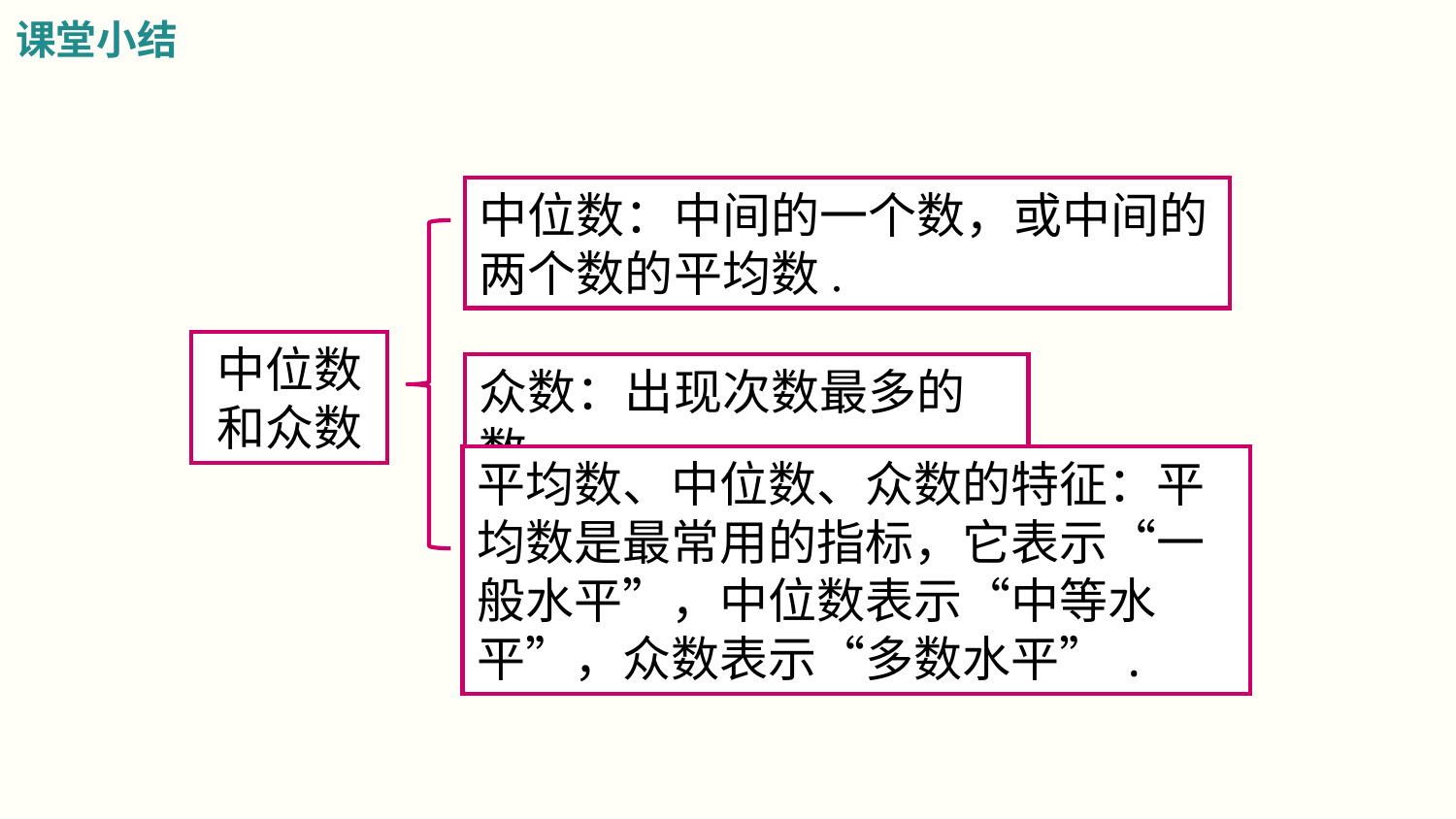

课堂小结
中位数：中间的一个数，或中间的两个数的平均数.

中位数和众数
众数：出现次数最多的数.
平均数、中位数、众数的特征：平均数是最常用的指标，它表示“一般水平”，中位数表示“中等水平”，众数表示“多数水平”.